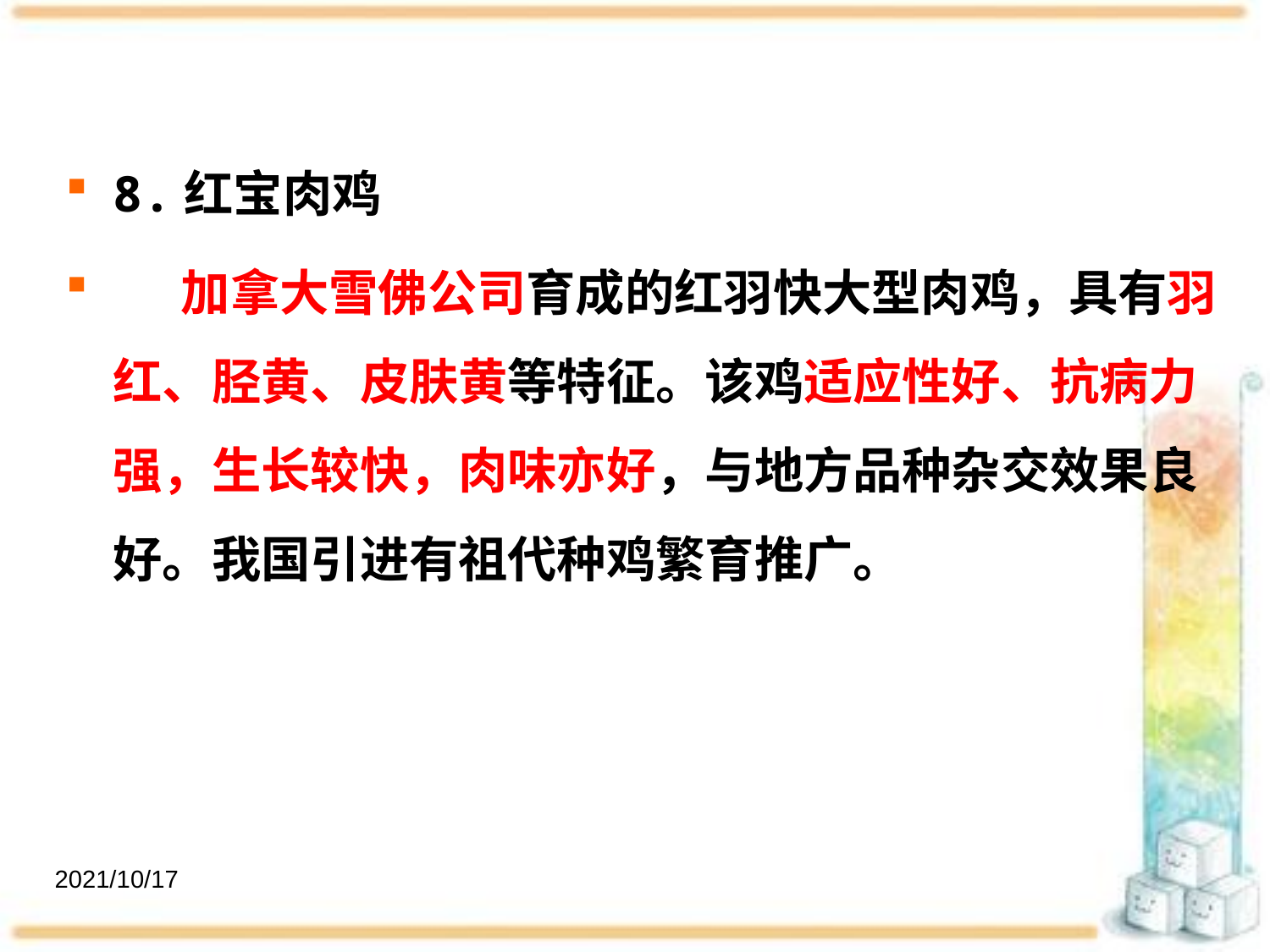

8.红宝肉鸡
     加拿大雪佛公司育成的红羽快大型肉鸡，具有羽红、胫黄、皮肤黄等特征。该鸡适应性好、抗病力强，生长较快，肉味亦好，与地方品种杂交效果良好。我国引进有祖代种鸡繁育推广。

2021/10/17
16